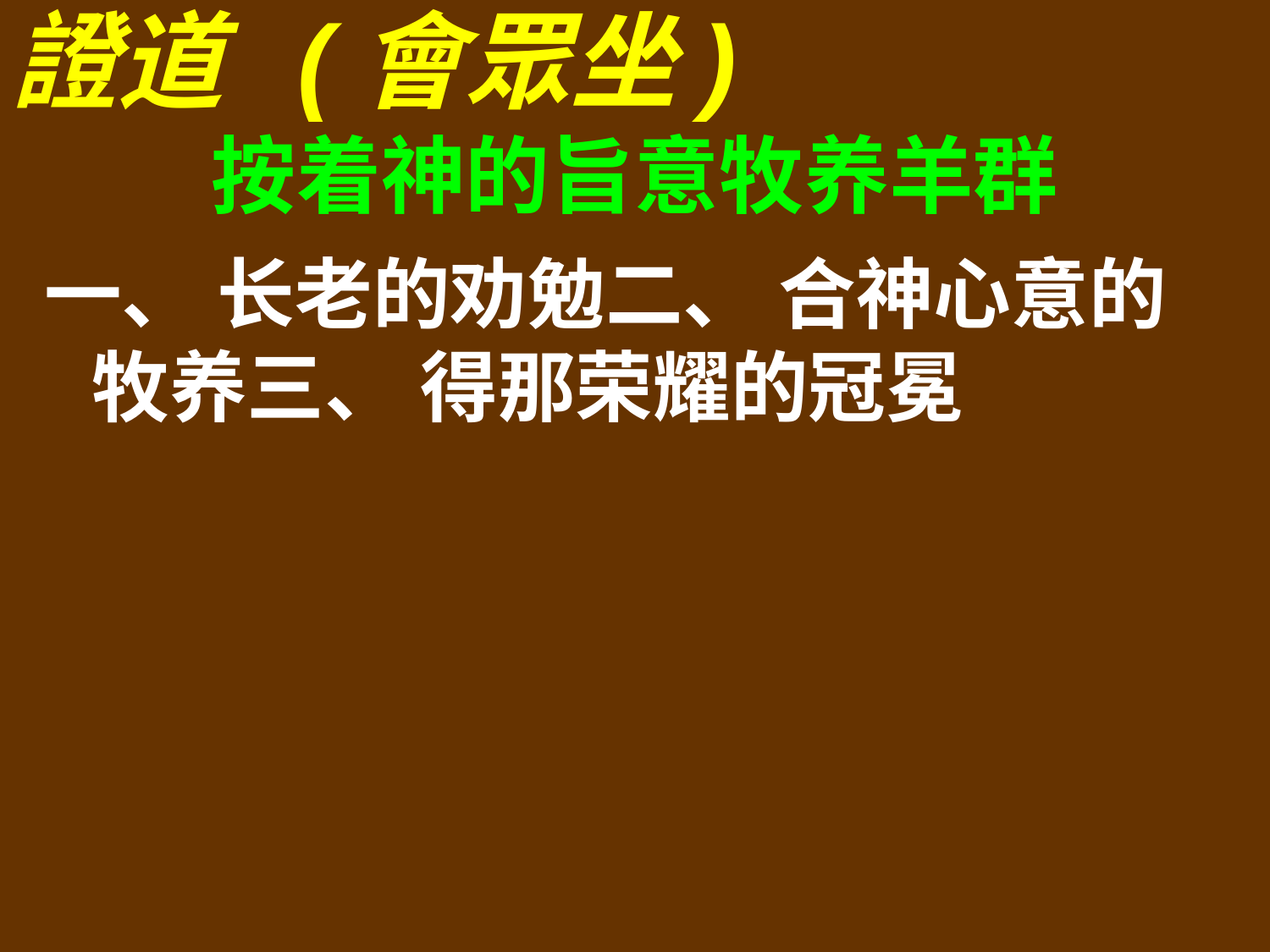

證道  (會眾坐)
按着神的旨意牧养羊群
一、 长老的劝勉二、 合神心意的牧养三、 得那荣耀的冠冕